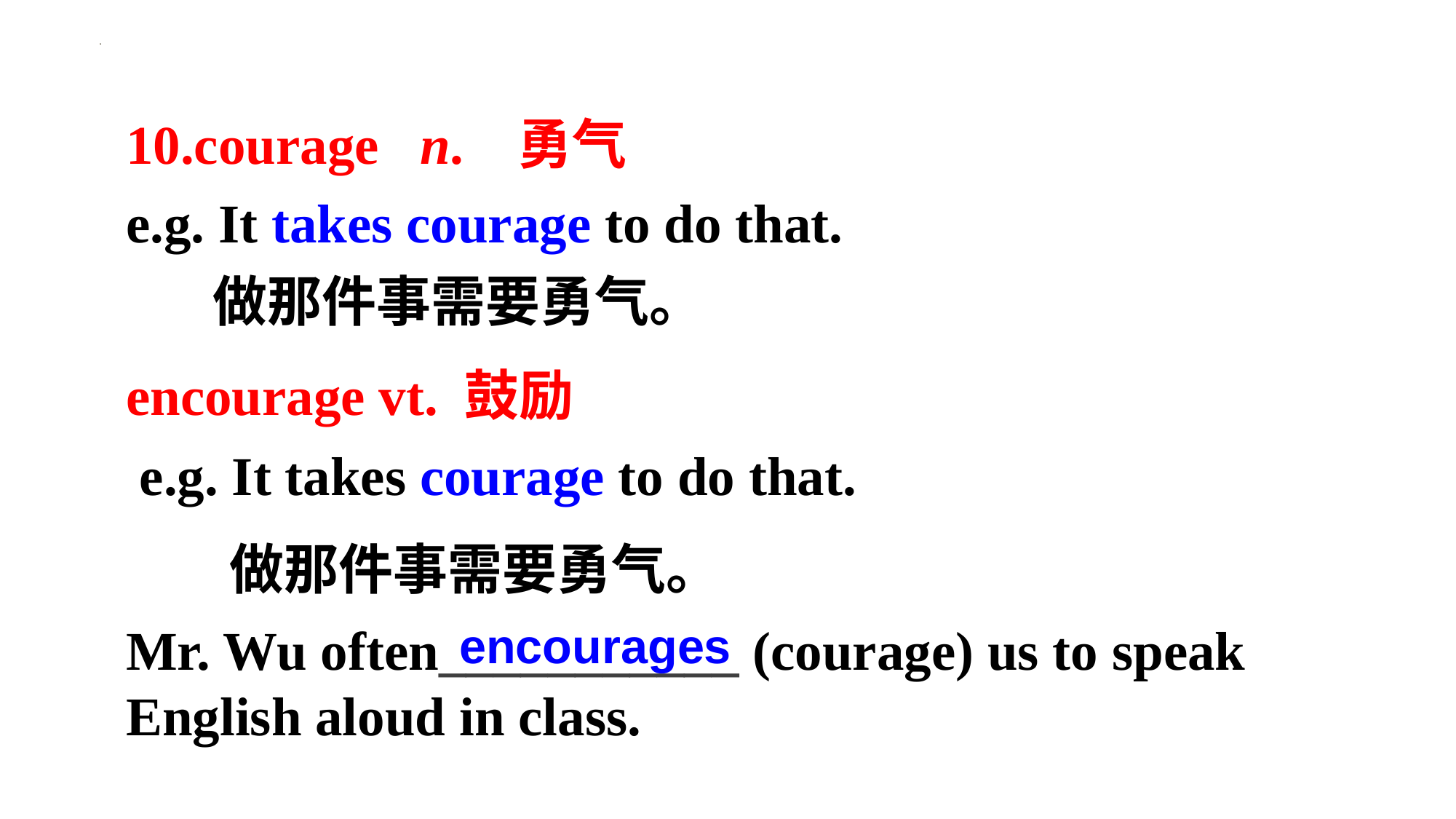

10.courage   n.   勇气
e.g. It takes courage to do that.
      做那件事需要勇气。
encourage vt. 鼓励
 e.g. It takes courage to do that.
      做那件事需要勇气。
Mr. Wu often___________ (courage) us to speak English aloud in class.

encourages